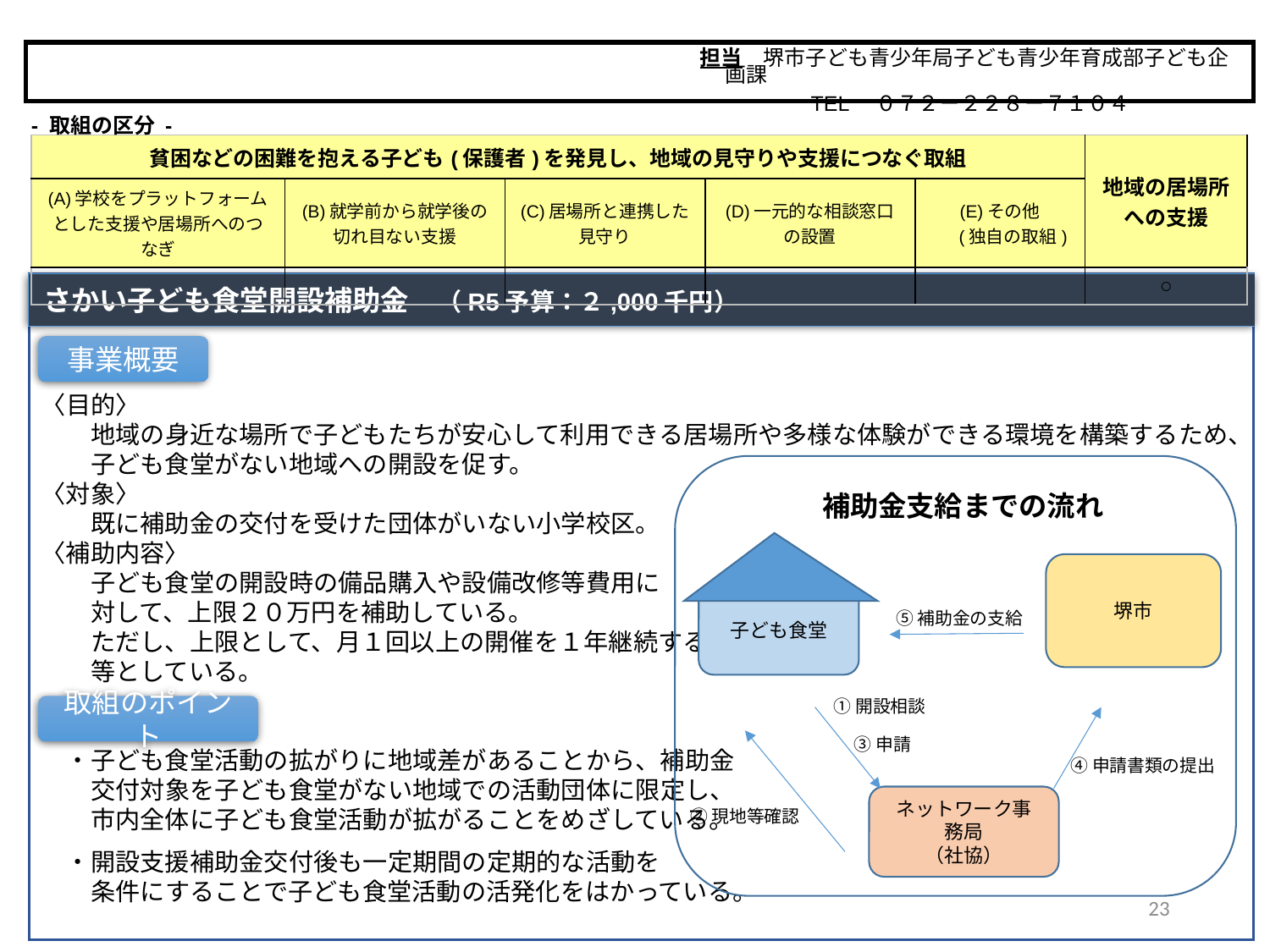

担当　堺市子ども青少年局子ども青少年育成部子ども企画課
　　　　　TEL　０７２－２２８－７１０４

堺市
- 取組の区分 -
| 貧困などの困難を抱える子ども(保護者)を発見し、地域の見守りや支援につなぐ取組 |  |  |  |  | 地域の居場所 への支援 |
| --- | --- | --- | --- | --- | --- |
| (A)学校をプラットフォームとした支援や居場所へのつなぎ | (B)就学前から就学後の 切れ目ない支援 | (C)居場所と連携した 見守り | (D)一元的な相談窓口 の設置 | (E)その他 　 (独自の取組) |  |
|  |  |  |  |  | ○ |
さかい子ども食堂開設補助金　（R5予算：２,000千円）

〈目的〉
　　地域の身近な場所で子どもたちが安心して利用できる居場所や多様な体験ができる環境を構築するため、
　　子ども食堂がない地域への開設を促す。
〈対象〉
　　既に補助金の交付を受けた団体がいない小学校区。
〈補助内容〉
　　子ども食堂の開設時の備品購入や設備改修等費用に
　　対して、上限２０万円を補助している。
　　ただし、上限として、月１回以上の開催を１年継続すること
　　等としている。

　・子ども食堂活動の拡がりに地域差があることから、補助金
　　交付対象を子ども食堂がない地域での活動団体に限定し、
　　市内全体に子ども食堂活動が拡がることをめざしている。

　・開設支援補助金交付後も一定期間の定期的な活動を
　　条件にすることで子ども食堂活動の活発化をはかっている。

事業概要

補助金支給までの流れ

堺市
子ども食堂
ネットワーク事務局
（社協）
⑤補助金の支給

①開設相談
取組のポイント
③申請
④申請書類の提出

②現地等確認
23